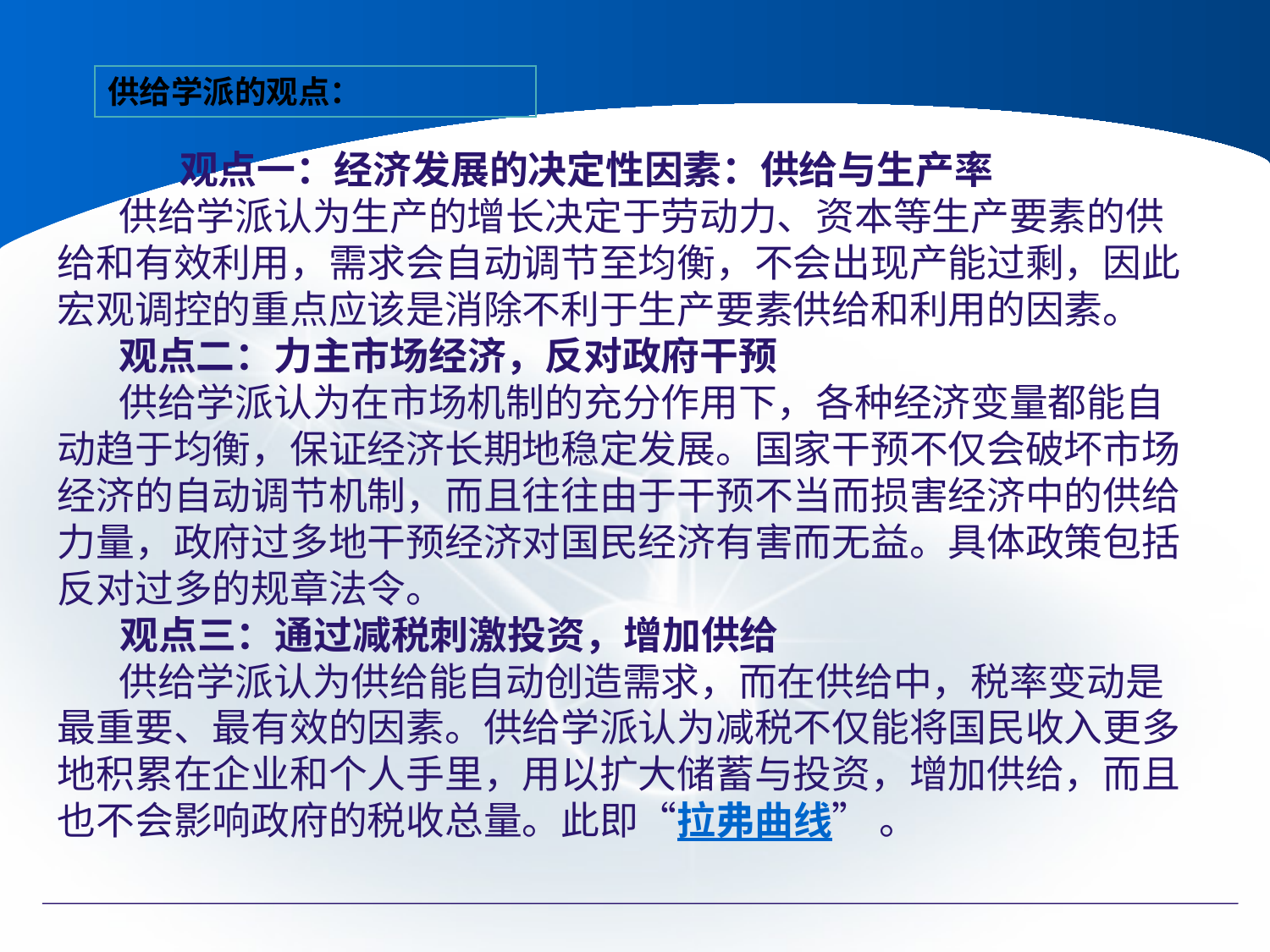

供给学派的观点：
             观点一：经济发展的决定性因素：供给与生产率
      供给学派认为生产的增长决定于劳动力、资本等生产要素的供给和有效利用，需求会自动调节至均衡，不会出现产能过剩，因此宏观调控的重点应该是消除不利于生产要素供给和利用的因素。
      观点二：力主市场经济，反对政府干预
      供给学派认为在市场机制的充分作用下，各种经济变量都能自动趋于均衡，保证经济长期地稳定发展。国家干预不仅会破坏市场经济的自动调节机制，而且往往由于干预不当而损害经济中的供给力量，政府过多地干预经济对国民经济有害而无益。具体政策包括反对过多的规章法令。
      观点三：通过减税刺激投资，增加供给
      供给学派认为供给能自动创造需求，而在供给中，税率变动是最重要、最有效的因素。供给学派认为减税不仅能将国民收入更多地积累在企业和个人手里，用以扩大储蓄与投资，增加供给，而且也不会影响政府的税收总量。此即“拉弗曲线” 。